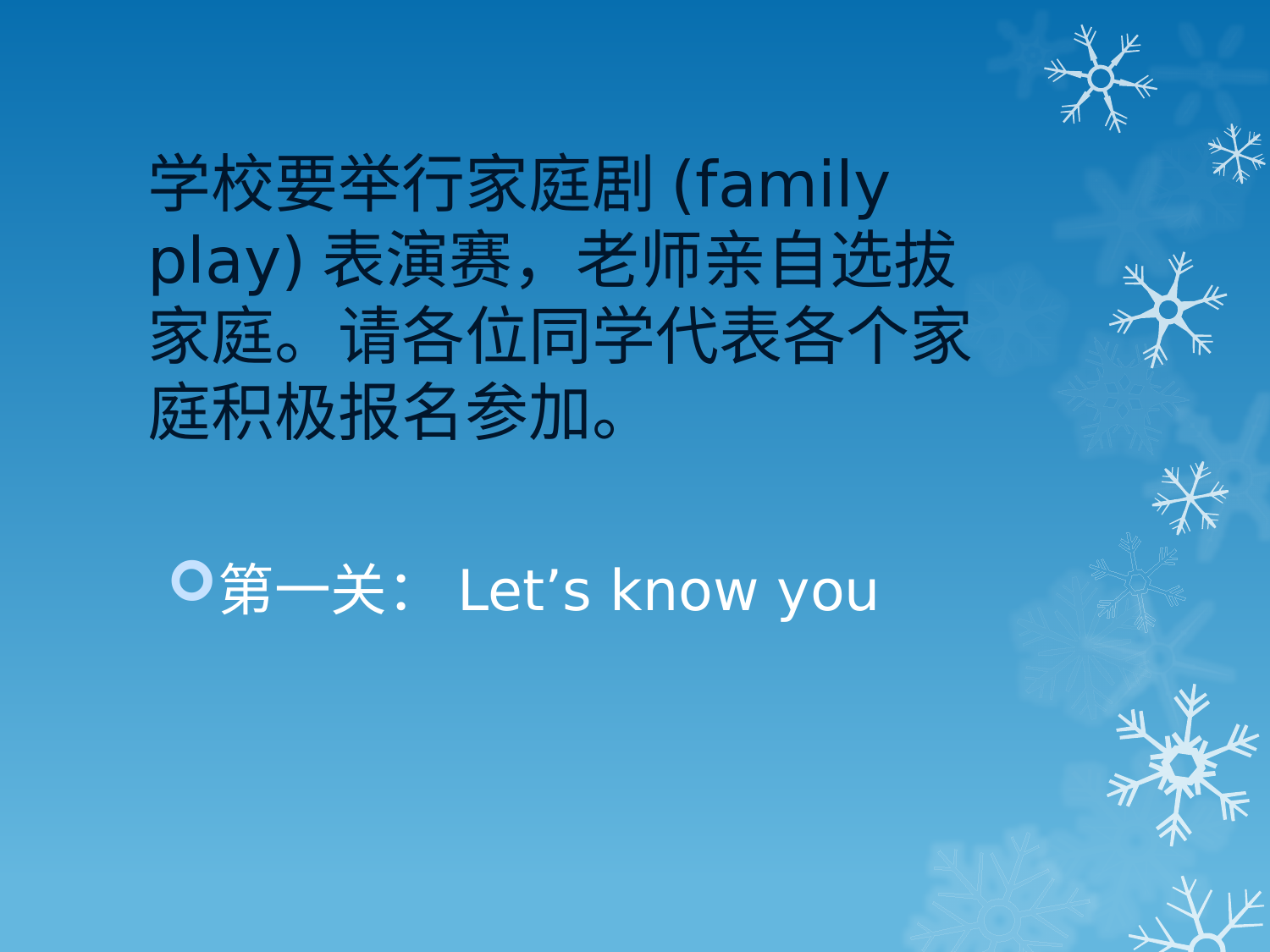

# 学校要举行家庭剧(family play)表演赛，老师亲自选拔家庭。请各位同学代表各个家庭积极报名参加。
第一关：Let’s know you